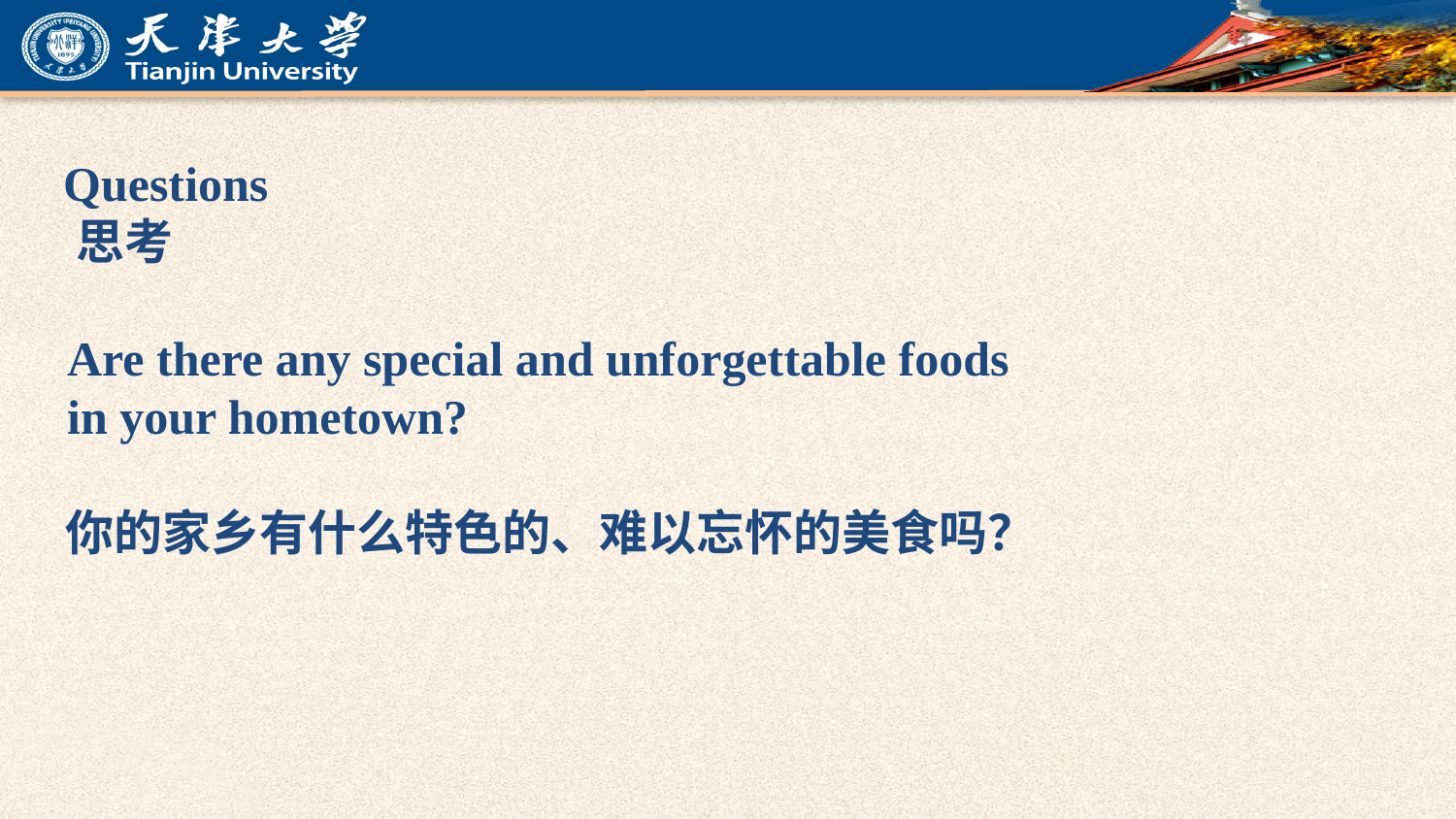

Questions
  思考

  Are there any special and unforgettable foods
  in your hometown?

 你的家乡有什么特色的、难以忘怀的美食吗？